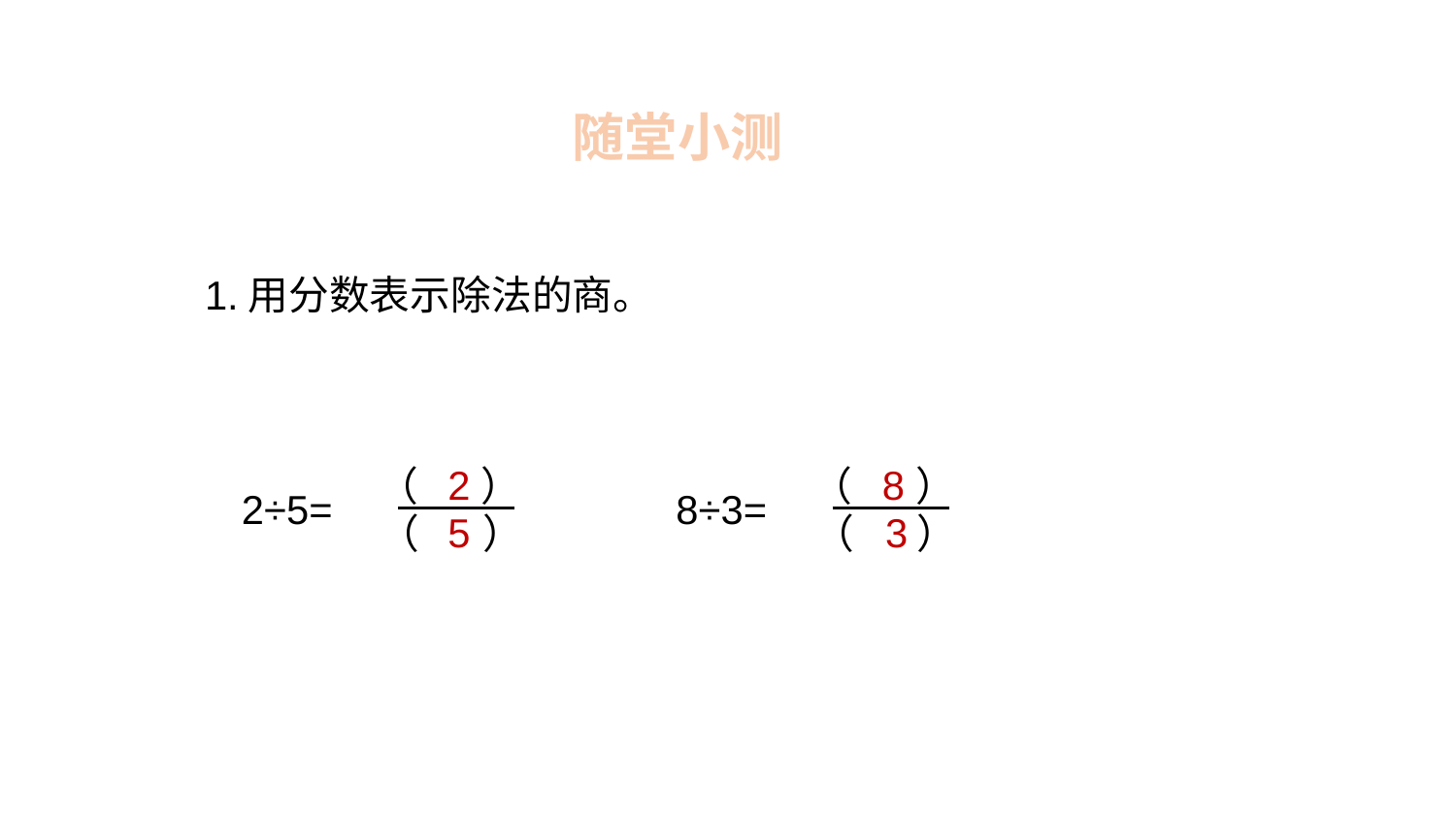

随堂小测
1.用分数表示除法的商。
（       ）
（       ）
（       ）
（       ）
2
8
2÷5=
8÷3=
5
3